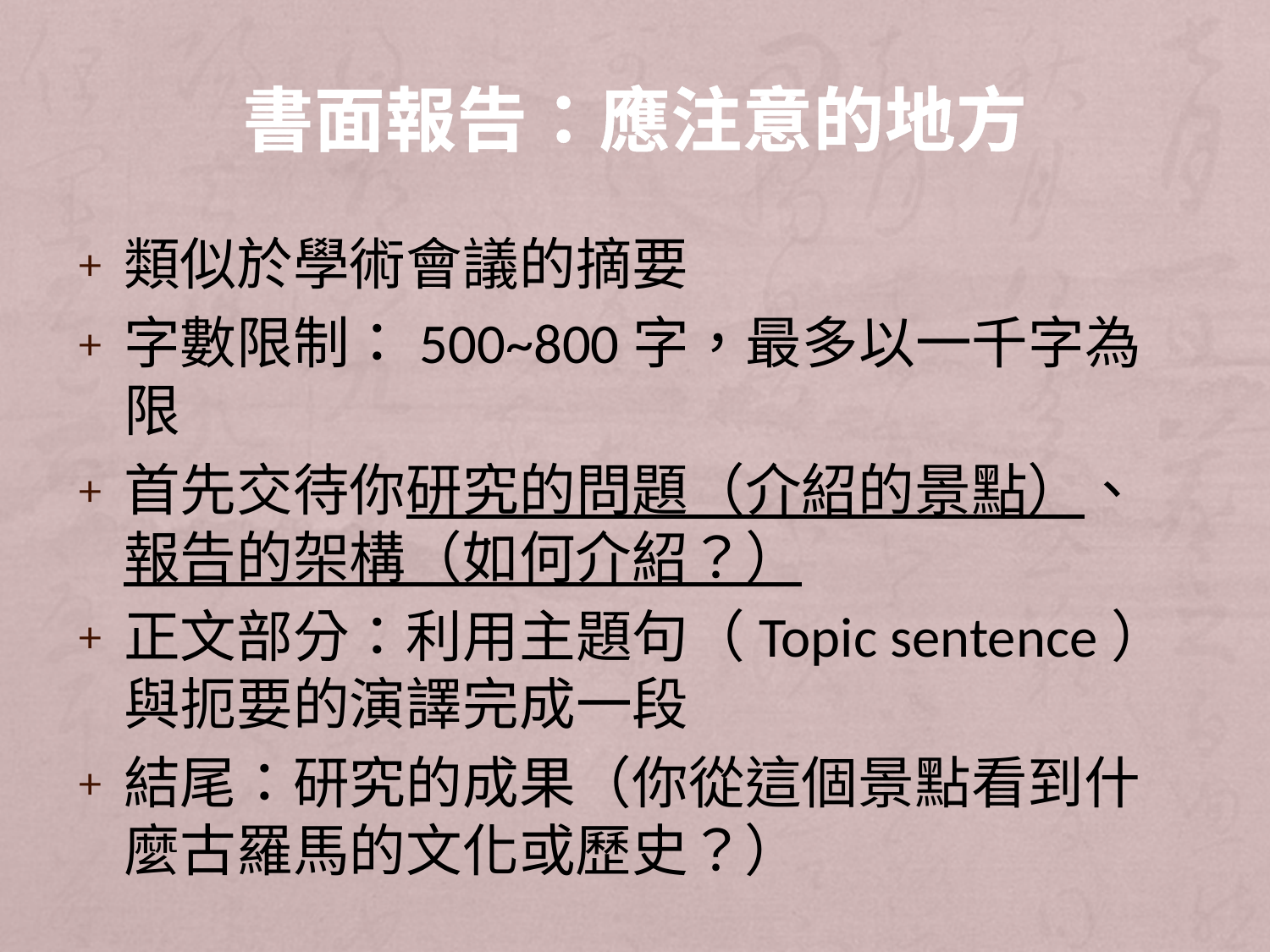

# 書面報告：應注意的地方
類似於學術會議的摘要
字數限制：500~800字，最多以一千字為限
首先交待你研究的問題（介紹的景點）、報告的架構（如何介紹？）
正文部分：利用主題句（Topic sentence）與扼要的演譯完成一段
結尾：研究的成果（你從這個景點看到什麼古羅馬的文化或歷史？）